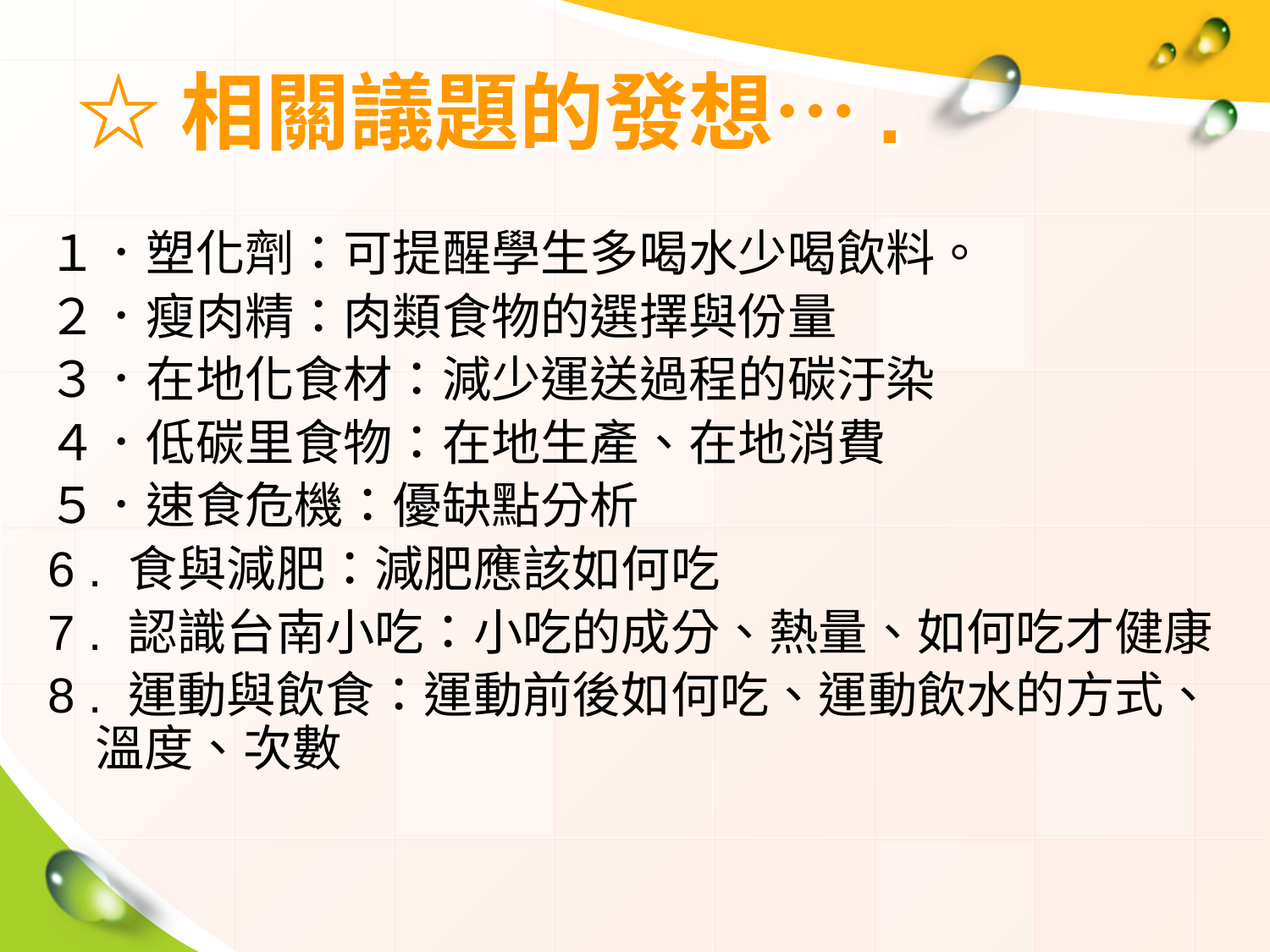

# ☆相關議題的發想….
１．塑化劑：可提醒學生多喝水少喝飲料。
２．瘦肉精：肉類食物的選擇與份量
３．在地化食材：減少運送過程的碳汙染
４．低碳里食物：在地生產、在地消費
５．速食危機：優缺點分析
6 . 食與減肥：減肥應該如何吃
7 . 認識台南小吃：小吃的成分、熱量、如何吃才健康
8 . 運動與飲食：運動前後如何吃、運動飲水的方式、溫度、次數